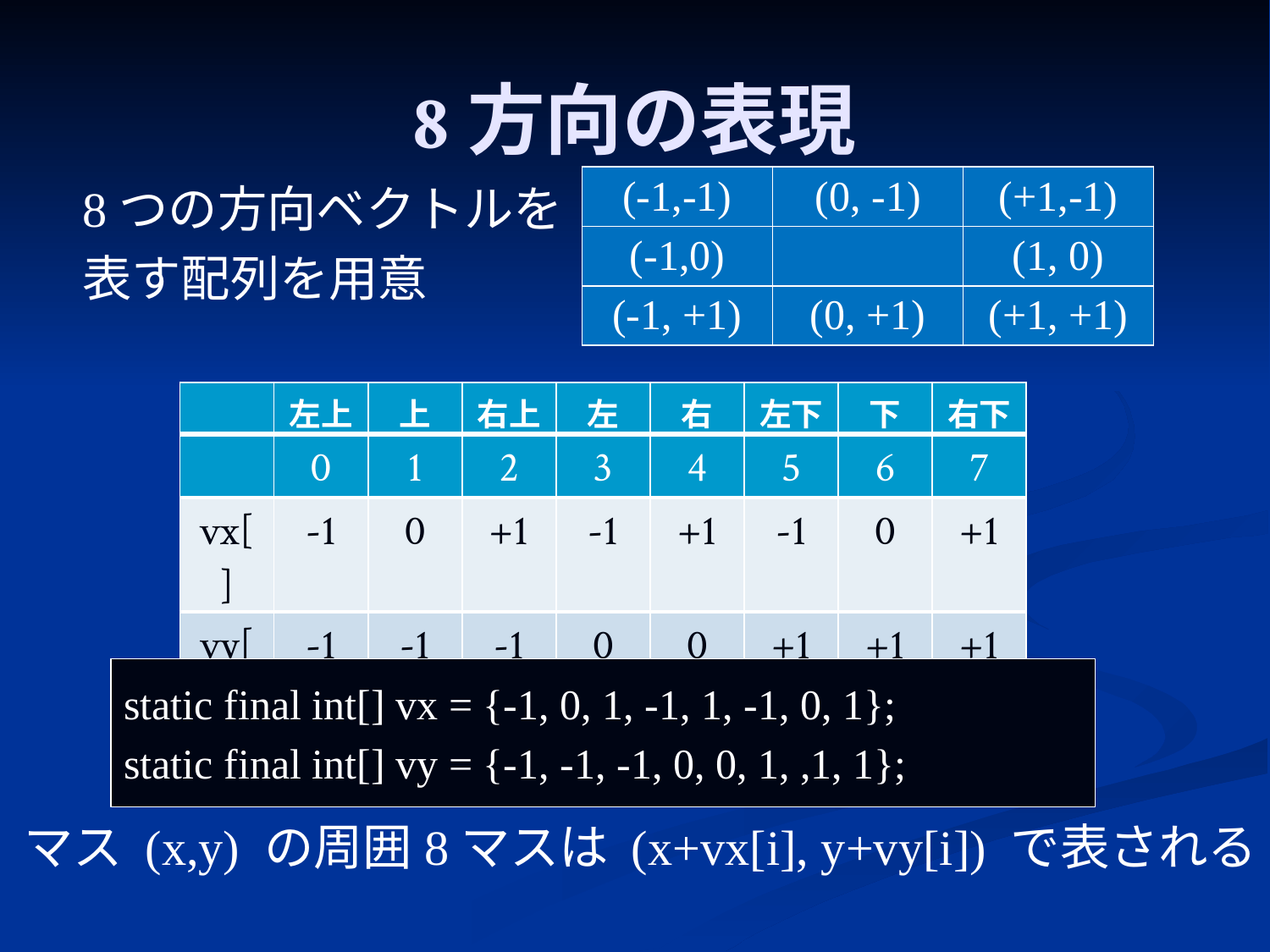

# 8方向の表現
| (-1,-1) | (0, -1) | (+1,-1) |
| --- | --- | --- |
| (-1,0) |  | (1, 0) |
| (-1, +1) | (0, +1) | (+1, +1) |
8つの方向ベクトルを
表す配列を用意
|  | 左上 | 上 | 右上 | 左 | 右 | 左下 | 下 | 右下 |
| --- | --- | --- | --- | --- | --- | --- | --- | --- |
|  | 0 | 1 | 2 | 3 | 4 | 5 | 6 | 7 |
| vx[] | -1 | 0 | +1 | -1 | +1 | -1 | 0 | +1 |
| vy[] | -1 | -1 | -1 | 0 | 0 | +1 | +1 | +1 |
static final int[] vx = {-1, 0, 1, -1, 1, -1, 0, 1};
static final int[] vy = {-1, -1, -1, 0, 0, 1, ,1, 1};
マス (x,y) の周囲8マスは (x+vx[i], y+vy[i]) で表される